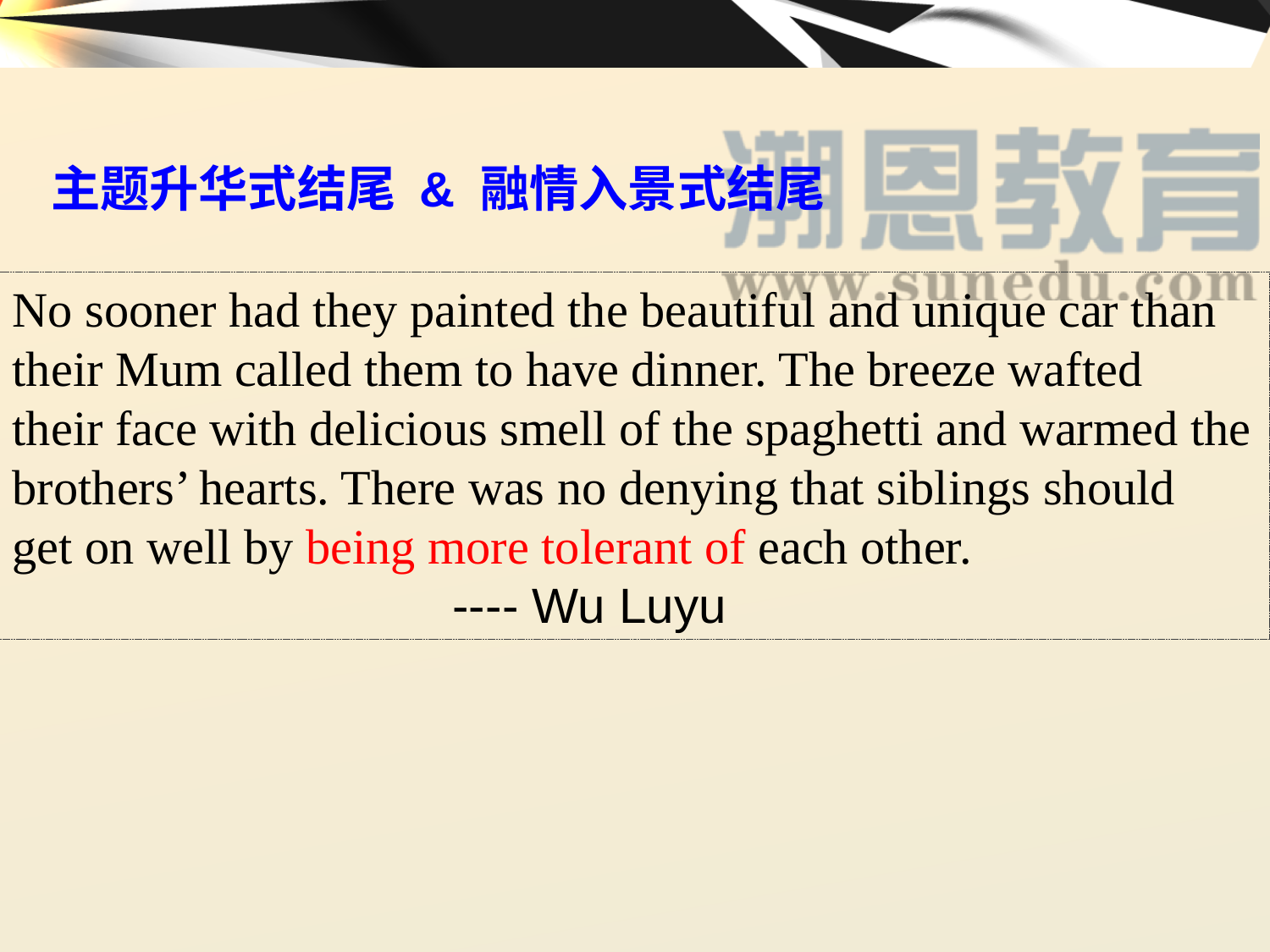

主题升华式结尾 & 融情入景式结尾
No sooner had they painted the beautiful and unique car than their Mum called them to have dinner. The breeze wafted
their face with delicious smell of the spaghetti and warmed the brothers’ hearts. There was no denying that siblings should
get on well by being more tolerant of each other.
                                ---- Wu Luyu